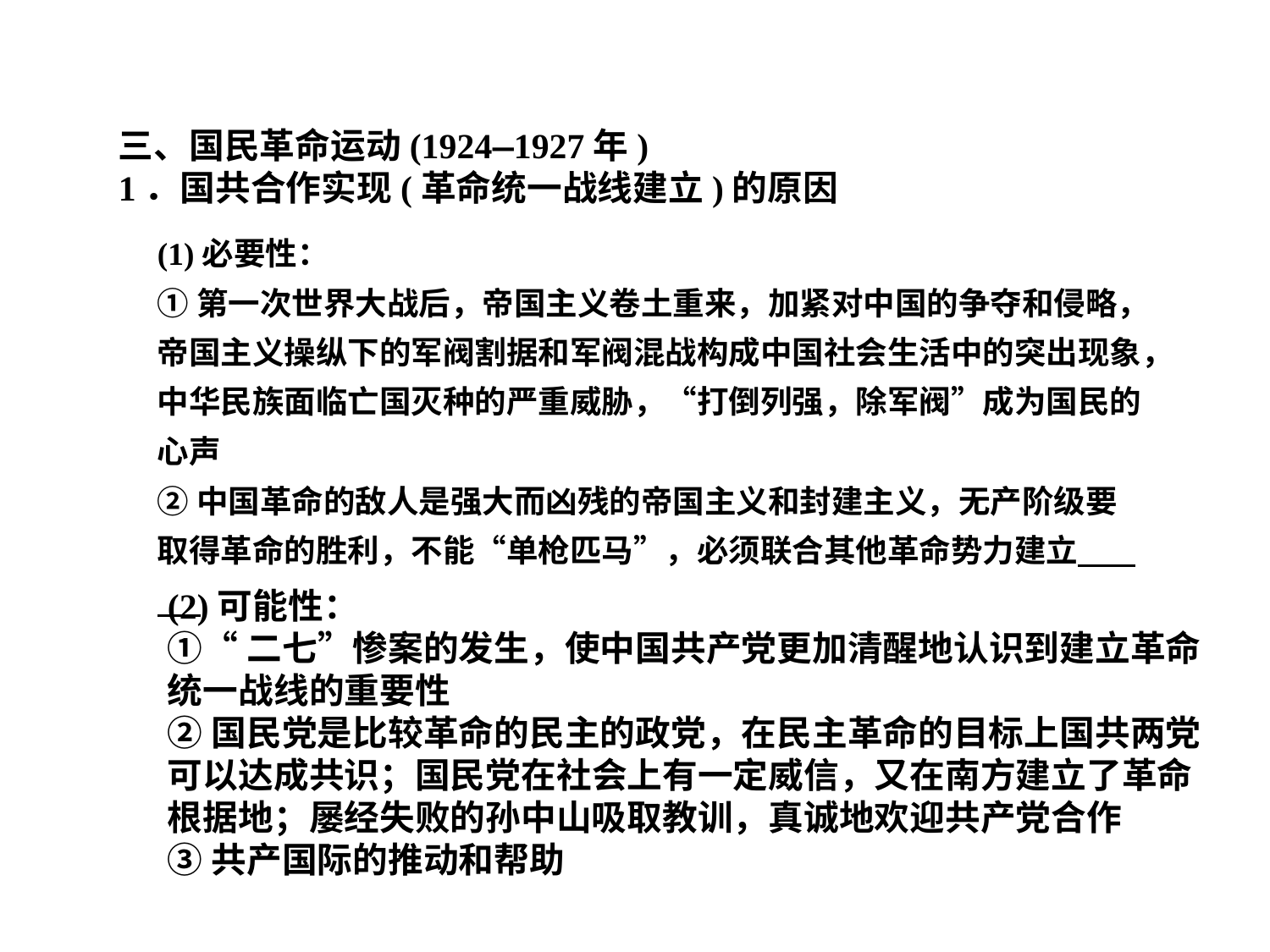

三、国民革命运动(1924—1927年)
1．国共合作实现(革命统一战线建立)的原因

(1)必要性：
①第一次世界大战后，帝国主义卷土重来，加紧对中国的争夺和侵略，帝国主义操纵下的军阀割据和军阀混战构成中国社会生活中的突出现象，中华民族面临亡国灭种的严重威胁，“打倒列强，除军阀”成为国民的心声
②中国革命的敌人是强大而凶残的帝国主义和封建主义，无产阶级要取得革命的胜利，不能“单枪匹马”，必须联合其他革命势力建立
(2)可能性：
①“二七”惨案的发生，使中国共产党更加清醒地认识到建立革命统一战线的重要性
②国民党是比较革命的民主的政党，在民主革命的目标上国共两党可以达成共识；国民党在社会上有一定威信，又在南方建立了革命根据地；屡经失败的孙中山吸取教训，真诚地欢迎共产党合作
③共产国际的推动和帮助